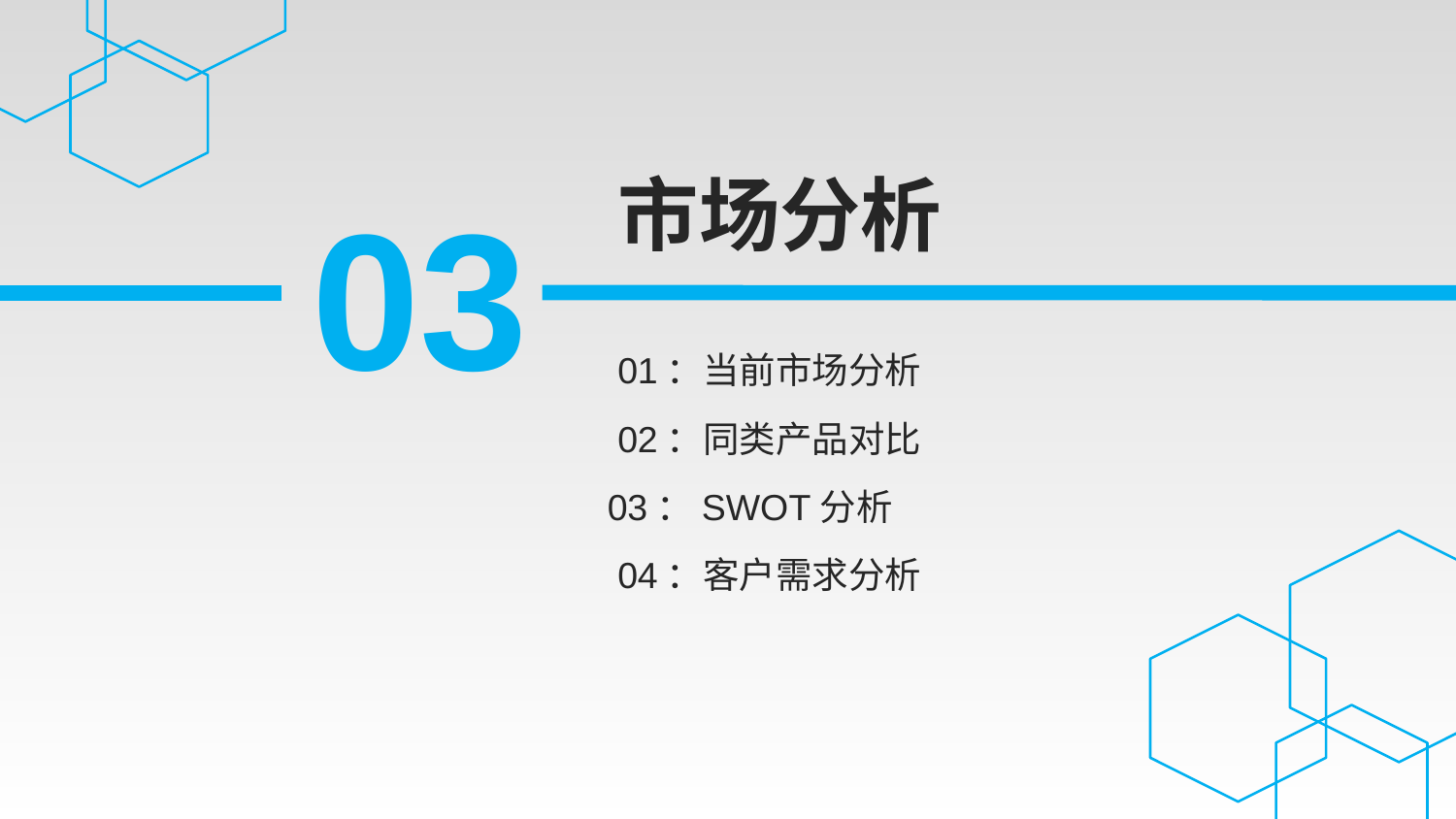

延迟符

市场分析
03
01：当前市场分析
02：同类产品对比
03：SWOT分析

04：客户需求分析